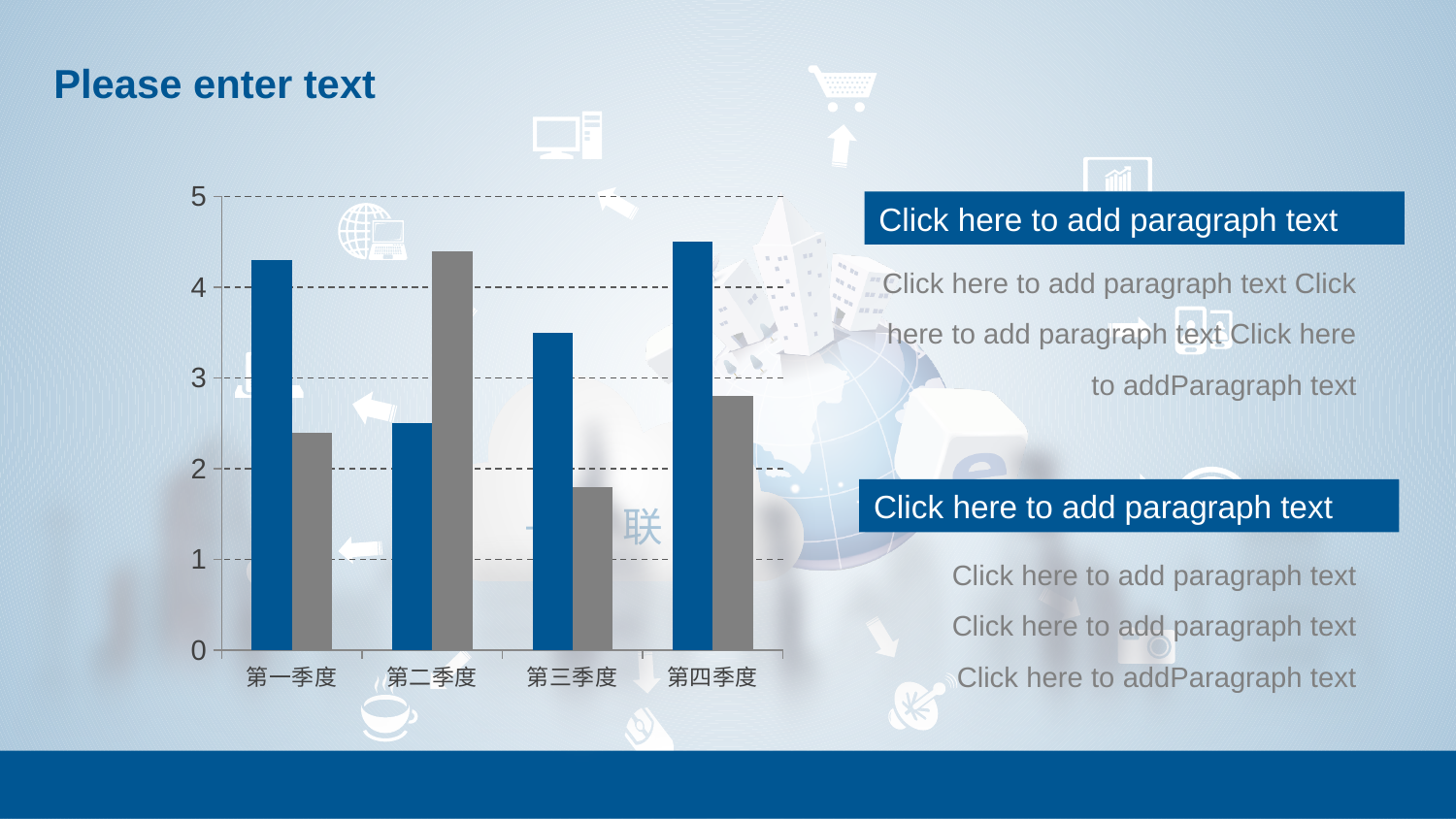

### Chart

| Category | 销量 | 销售额 |
|---|---|---|
| 第一季度 | 4.3 | 2.4 |
| 第二季度 | 2.5 | 4.4 |
| 第三季度 | 3.5 | 1.8 |
| 第四季度 | 4.5 | 2.8 |
Click here to add paragraph text
Click here to add paragraph text Click here to add paragraph text Click here to addParagraph text
Click here to add paragraph text
Click here to add paragraph text Click here to add paragraph text Click here to addParagraph text